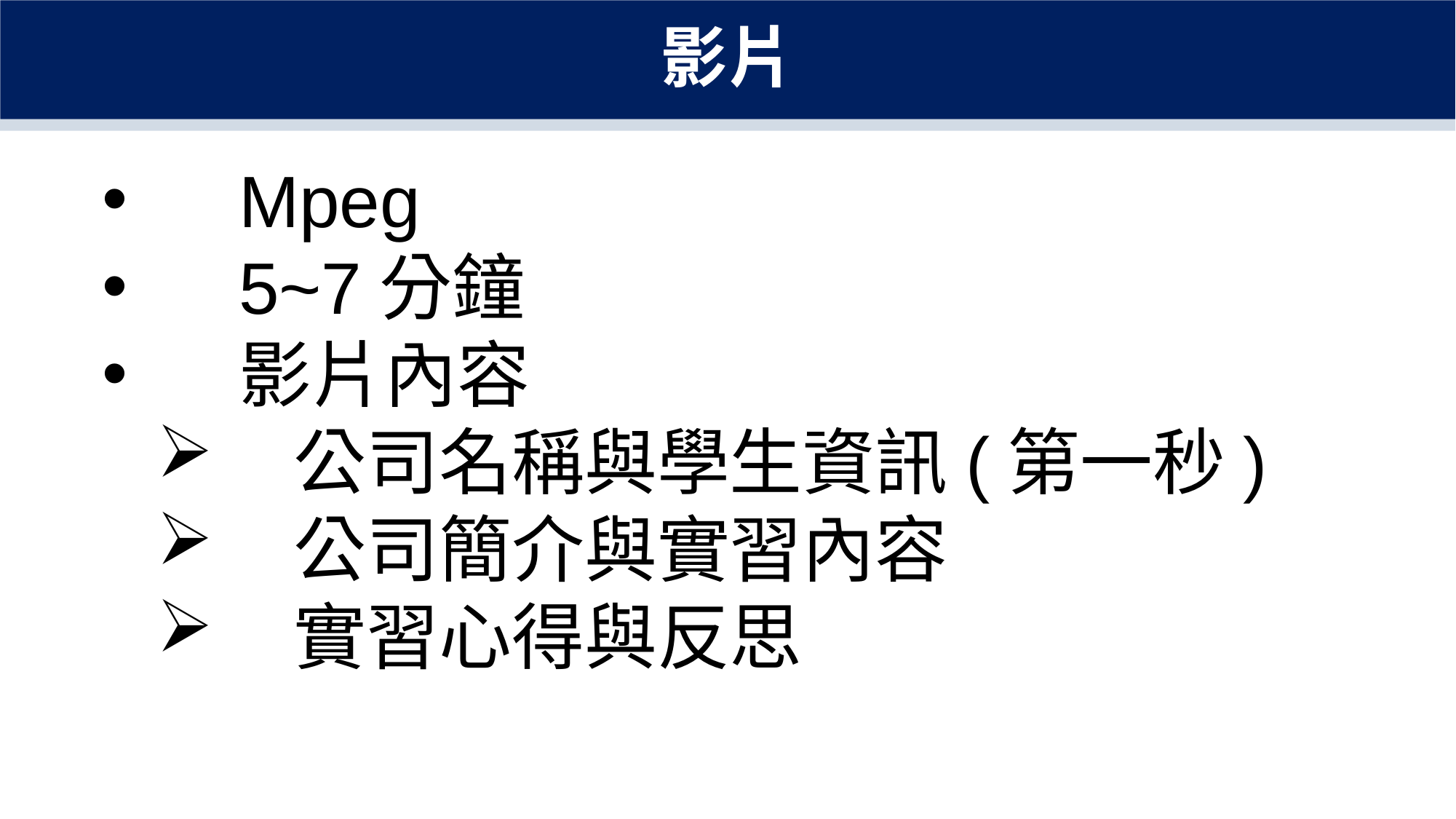

影片

Mpeg
5~7分鐘
影片內容
公司名稱與學生資訊(第一秒)
公司簡介與實習內容
實習心得與反思